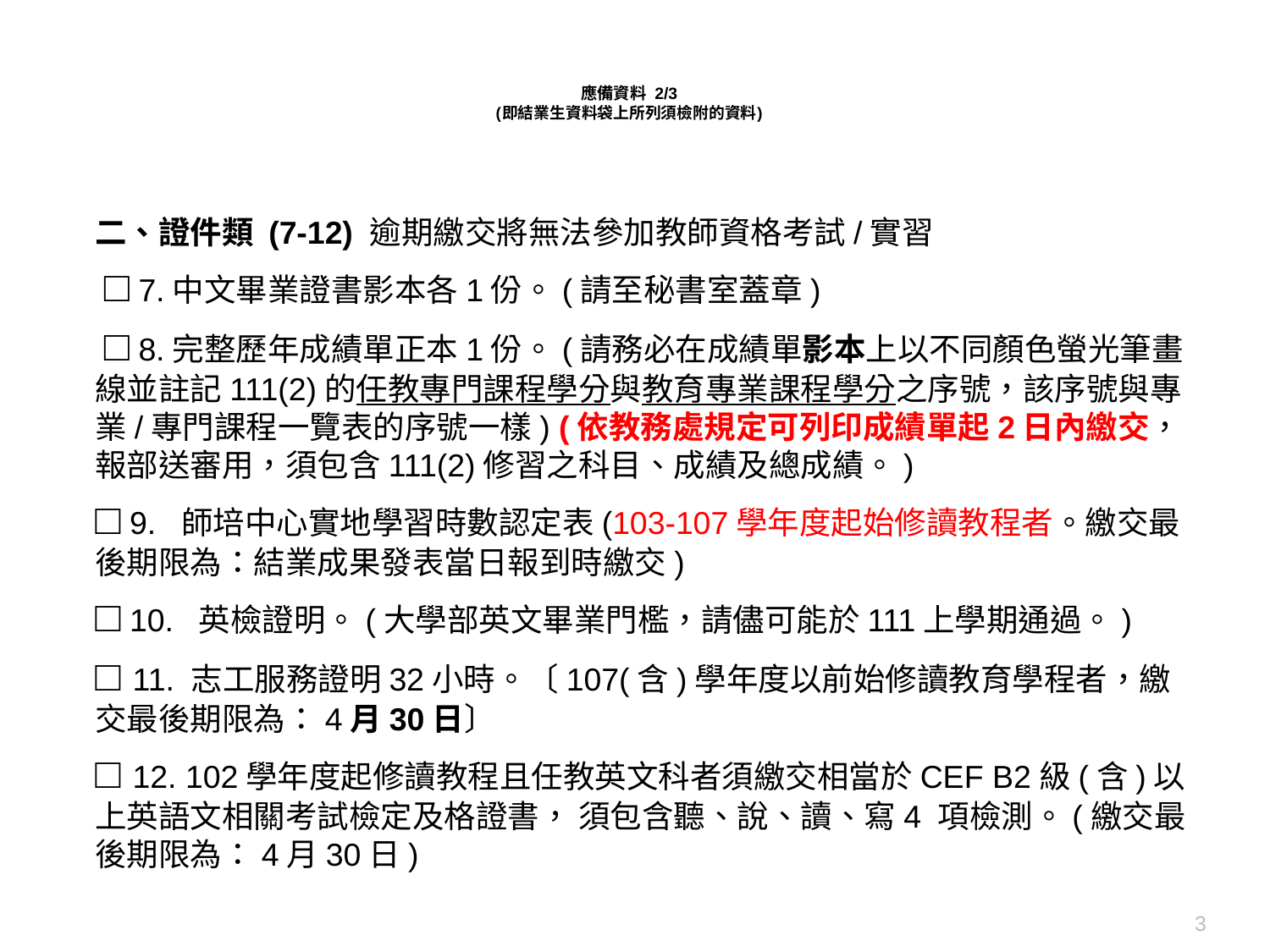

# 應備資料  2/3 (即結業生資料袋上所列須檢附的資料)
二、證件類 (7-12) 逾期繳交將無法參加教師資格考試/實習
 □ 7.中文畢業證書影本各1份。(請至秘書室蓋章)
 □ 8.完整歷年成績單正本1份。(請務必在成績單影本上以不同顏色螢光筆畫線並註記111(2)的任教專門課程學分與教育專業課程學分之序號，該序號與專業/專門課程一覽表的序號一樣) (依教務處規定可列印成績單起2日內繳交，報部送審用，須包含111(2)修習之科目、成績及總成績。)
□ 9.  師培中心實地學習時數認定表(103-107學年度起始修讀教程者。繳交最後期限為：結業成果發表當日報到時繳交)
□ 10.  英檢證明。(大學部英文畢業門檻，請儘可能於111上學期通過。)
□ 11. 志工服務證明32小時。〔107(含)學年度以前始修讀教育學程者，繳交最後期限為：4月30日〕
□ 12. 102學年度起修讀教程且任教英文科者須繳交相當於CEF B2級(含)以上英語文相關考試檢定及格證書， 須包含聽、說、讀、寫4 項檢測。(繳交最後期限為：4月30日)
3